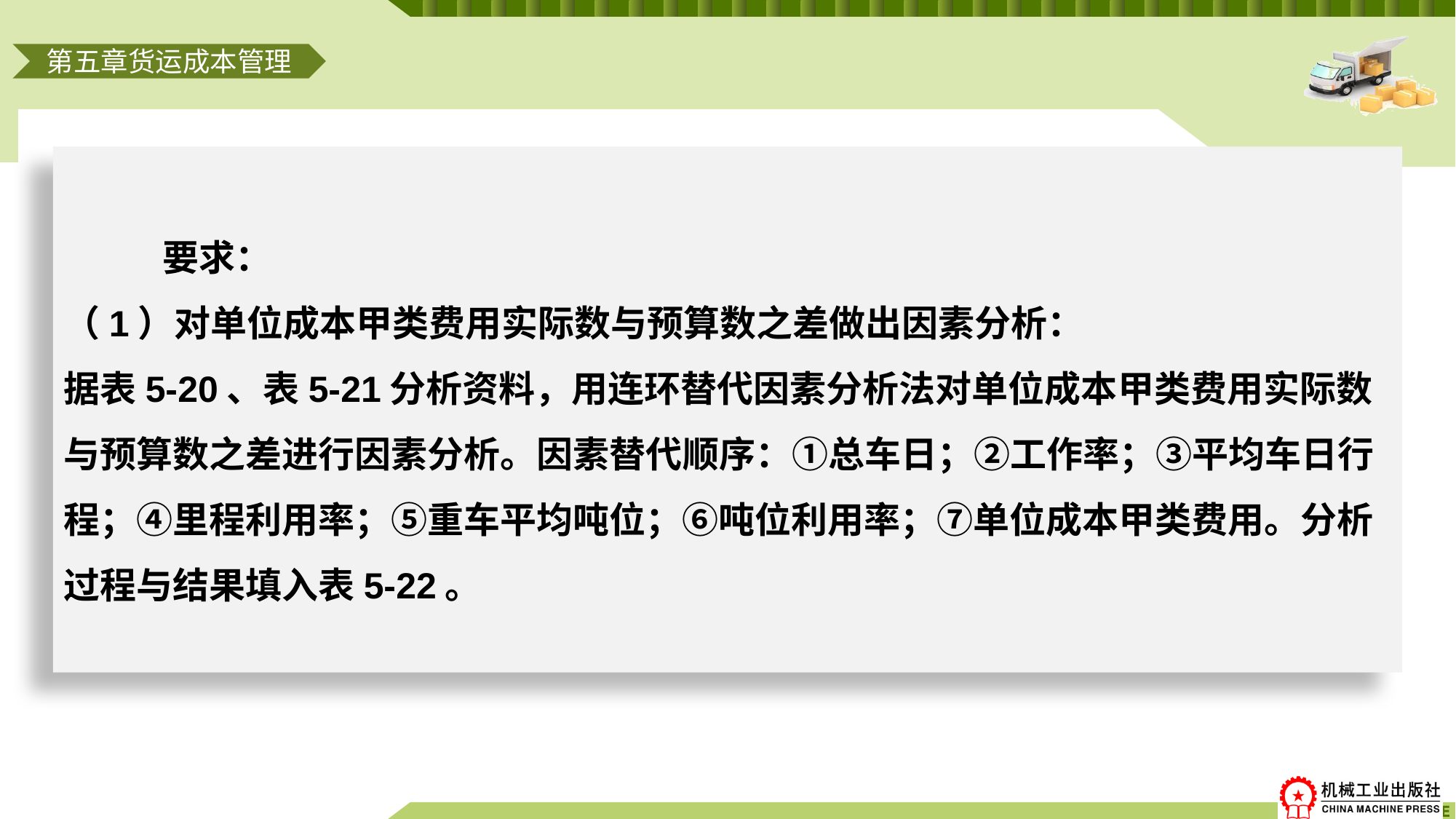

第五章货运成本管理
# 要求： （1）对单位成本甲类费用实际数与预算数之差做出因素分析： 据表5-20、表5-21分析资料，用连环替代因素分析法对单位成本甲类费用实际数与预算数之差进行因素分析。因素替代顺序：①总车日；②工作率；③平均车日行程；④里程利用率；⑤重车平均吨位；⑥吨位利用率；⑦单位成本甲类费用。分析过程与结果填入表5-22。